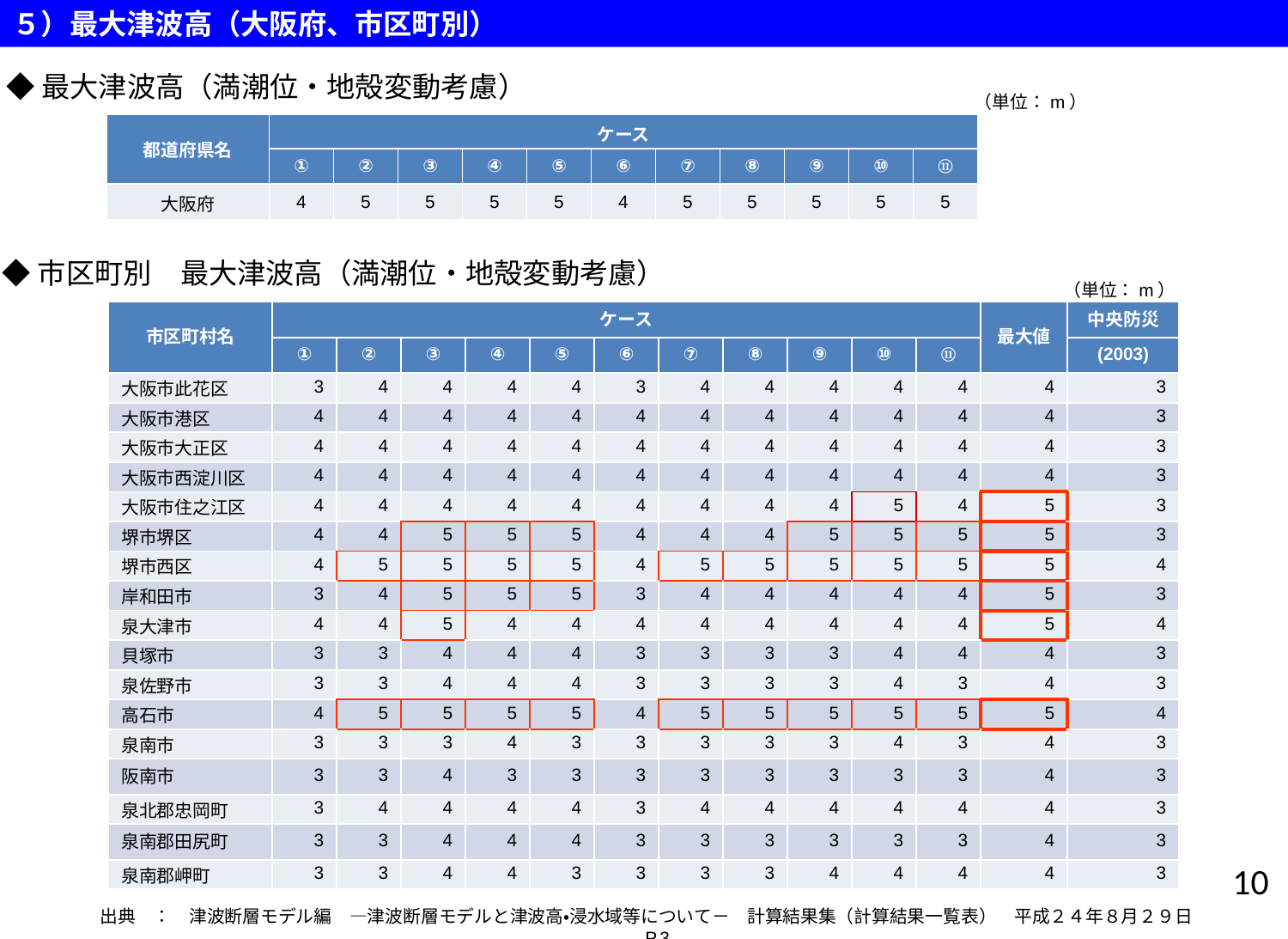

５）最大津波高（大阪府、市区町別）
◆最大津波高（満潮位・地殻変動考慮）
（単位：m）
| 都道府県名 | ケース |  |  |  |  |  |  |  |  |  |  |
| --- | --- | --- | --- | --- | --- | --- | --- | --- | --- | --- | --- |
|  | ① | ② | ③ | ④ | ⑤ | ⑥ | ⑦ | ⑧ | ⑨ | ⑩ | ⑪ |
| 大阪府 | 4 | 5 | 5 | 5 | 5 | 4 | 5 | 5 | 5 | 5 | 5 |
◆市区町別　最大津波高（満潮位・地殻変動考慮）
（単位：m）
| 市区町村名 | ケース |  |  |  |  |  |  |  |  |  |  | 最大値 | 中央防災 |
| --- | --- | --- | --- | --- | --- | --- | --- | --- | --- | --- | --- | --- | --- |
|  | ① | ② | ③ | ④ | ⑤ | ⑥ | ⑦ | ⑧ | ⑨ | ⑩ | ⑪ |  | (2003) |
| 大阪市此花区 | 3 | 4 | 4 | 4 | 4 | 3 | 4 | 4 | 4 | 4 | 4 | 4 | 3 |
| 大阪市港区 | 4 | 4 | 4 | 4 | 4 | 4 | 4 | 4 | 4 | 4 | 4 | 4 | 3 |
| 大阪市大正区 | 4 | 4 | 4 | 4 | 4 | 4 | 4 | 4 | 4 | 4 | 4 | 4 | 3 |
| 大阪市西淀川区 | 4 | 4 | 4 | 4 | 4 | 4 | 4 | 4 | 4 | 4 | 4 | 4 | 3 |
| 大阪市住之江区 | 4 | 4 | 4 | 4 | 4 | 4 | 4 | 4 | 4 | 5 | 4 | 5 | 3 |
| 堺市堺区 | 4 | 4 | 5 | 5 | 5 | 4 | 4 | 4 | 5 | 5 | 5 | 5 | 3 |
| 堺市西区 | 4 | 5 | 5 | 5 | 5 | 4 | 5 | 5 | 5 | 5 | 5 | 5 | 4 |
| 岸和田市 | 3 | 4 | 5 | 5 | 5 | 3 | 4 | 4 | 4 | 4 | 4 | 5 | 3 |
| 泉大津市 | 4 | 4 | 5 | 4 | 4 | 4 | 4 | 4 | 4 | 4 | 4 | 5 | 4 |
| 貝塚市 | 3 | 3 | 4 | 4 | 4 | 3 | 3 | 3 | 3 | 4 | 4 | 4 | 3 |
| 泉佐野市 | 3 | 3 | 4 | 4 | 4 | 3 | 3 | 3 | 3 | 4 | 3 | 4 | 3 |
| 高石市 | 4 | 5 | 5 | 5 | 5 | 4 | 5 | 5 | 5 | 5 | 5 | 5 | 4 |
| 泉南市 | 3 | 3 | 3 | 4 | 3 | 3 | 3 | 3 | 3 | 4 | 3 | 4 | 3 |
| 阪南市 | 3 | 3 | 4 | 3 | 3 | 3 | 3 | 3 | 3 | 3 | 3 | 4 | 3 |
| 泉北郡忠岡町 | 3 | 4 | 4 | 4 | 4 | 3 | 4 | 4 | 4 | 4 | 4 | 4 | 3 |
| 泉南郡田尻町 | 3 | 3 | 4 | 4 | 4 | 3 | 3 | 3 | 3 | 3 | 3 | 4 | 3 |
| 泉南郡岬町 | 3 | 3 | 4 | 4 | 3 | 3 | 3 | 3 | 4 | 4 | 4 | 4 | 3 |
10
出典　：　津波断層モデル編　―津波断層モデルと津波高・浸水域等について－　計算結果集（計算結果一覧表）　平成２４年８月２９日　P.3